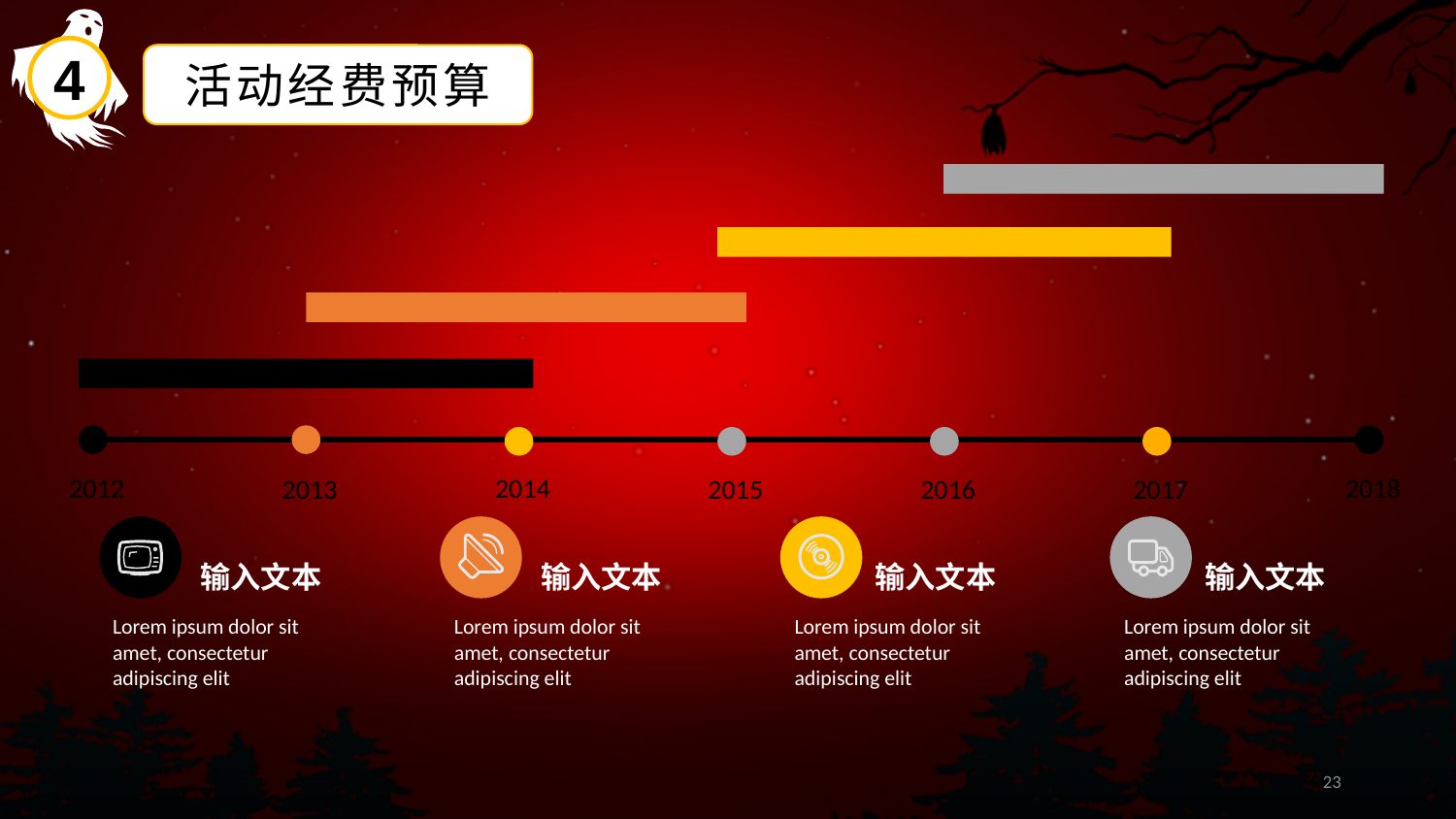

4
活动经费预算

2014
2012
2018
2015
2013
2016
2017

输入文本
输入文本
输入文本
输入文本
Lorem ipsum dolor sit amet, consectetur adipiscing elit
Lorem ipsum dolor sit amet, consectetur adipiscing elit
Lorem ipsum dolor sit amet, consectetur adipiscing elit
Lorem ipsum dolor sit amet, consectetur adipiscing elit
23